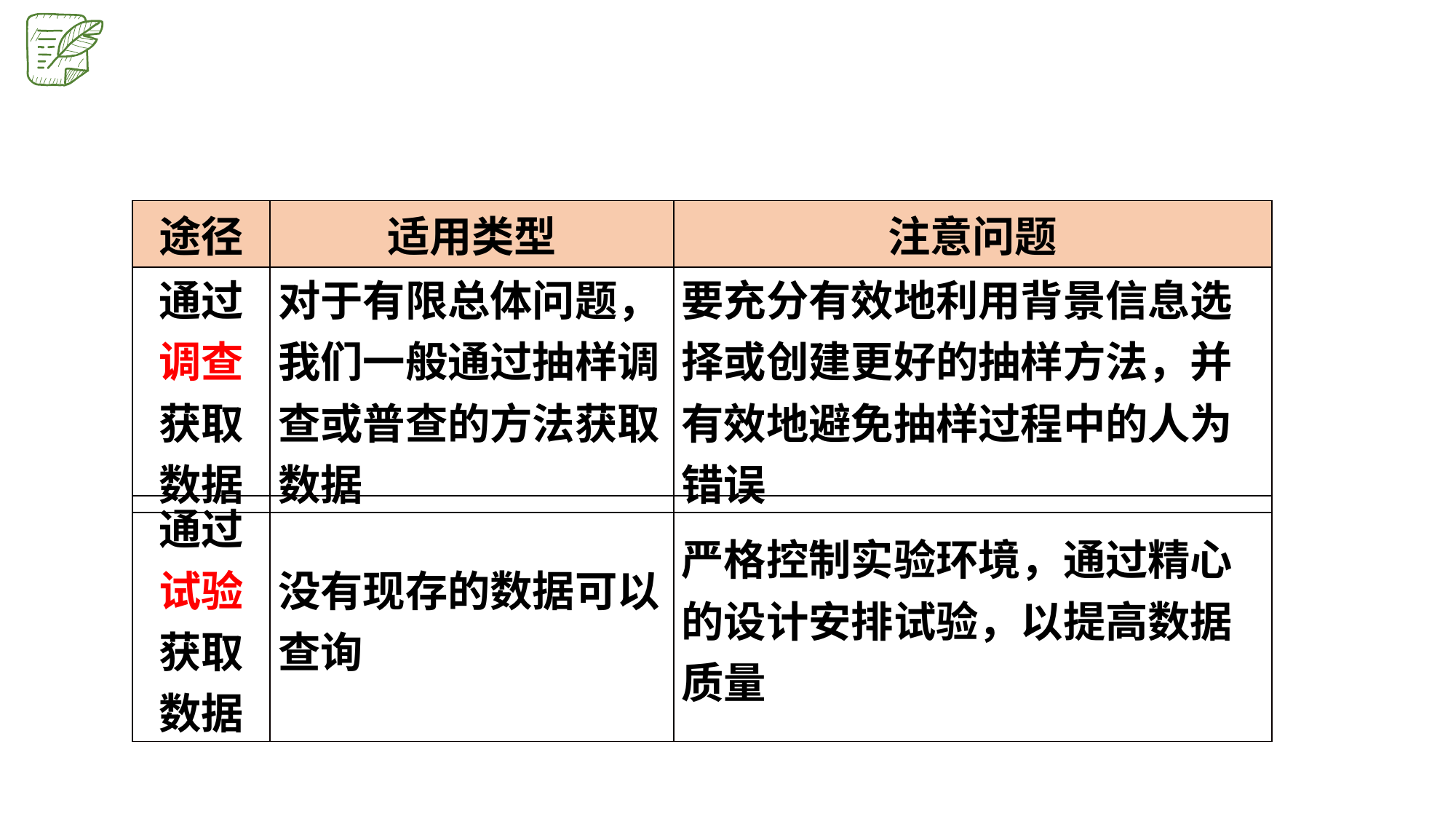

| 途径 | 适用类型 | 注意问题 |
| --- | --- | --- |
| 通过调查获取数据 | 对于有限总体问题，我们一般通过抽样调查或普查的方法获取数据 | 要充分有效地利用背景信息选择或创建更好的抽样方法，并有效地避免抽样过程中的人为错误 |
| --- | --- | --- |
| 通过试验获取数据 | 没有现存的数据可以查询 | 严格控制实验环境，通过精心的设计安排试验，以提高数据质量 |
| --- | --- | --- |